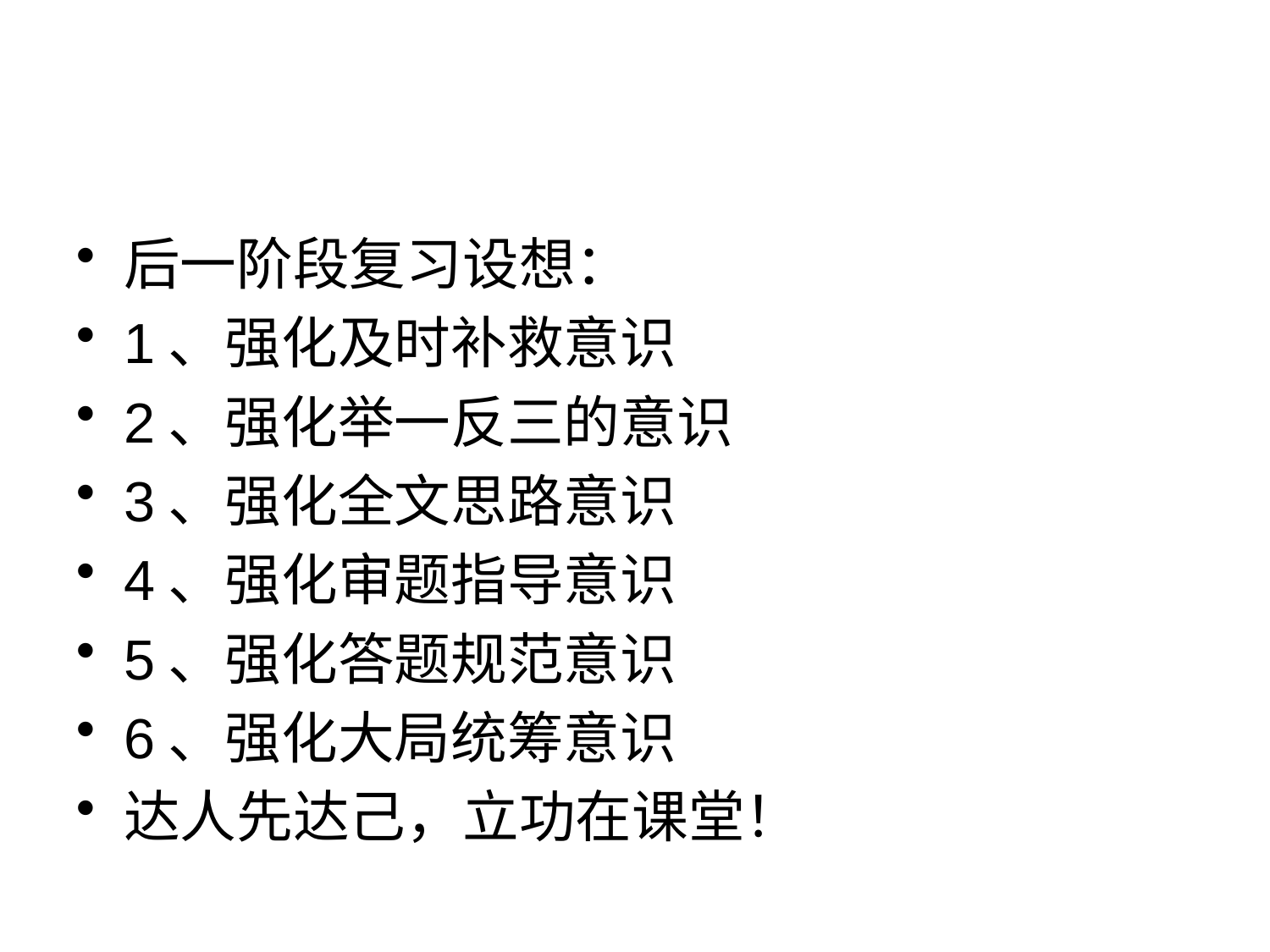

#
后一阶段复习设想：
1、强化及时补救意识
2、强化举一反三的意识
3、强化全文思路意识
4、强化审题指导意识
5、强化答题规范意识
6、强化大局统筹意识
达人先达己，立功在课堂！